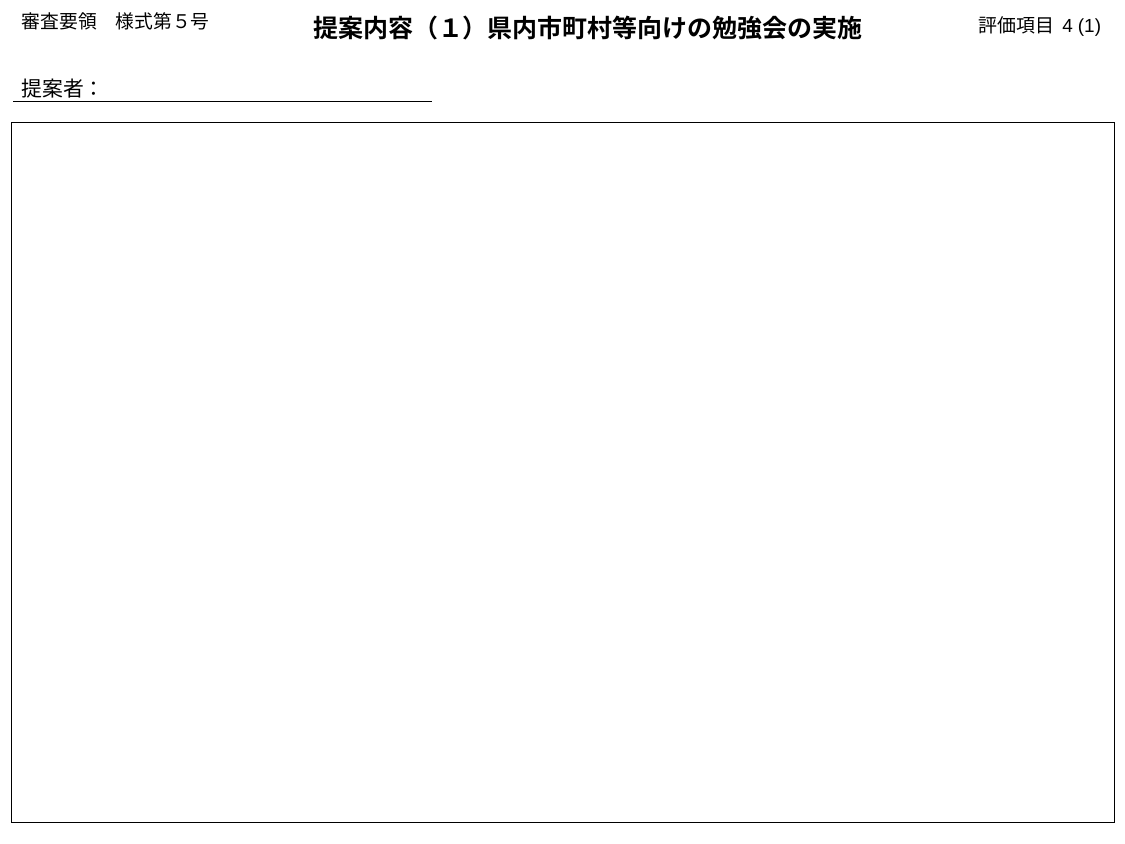

提案内容（１）県内市町村等向けの勉強会の実施
審査要領　様式第５号
評価項目 4 (1)
提案者：